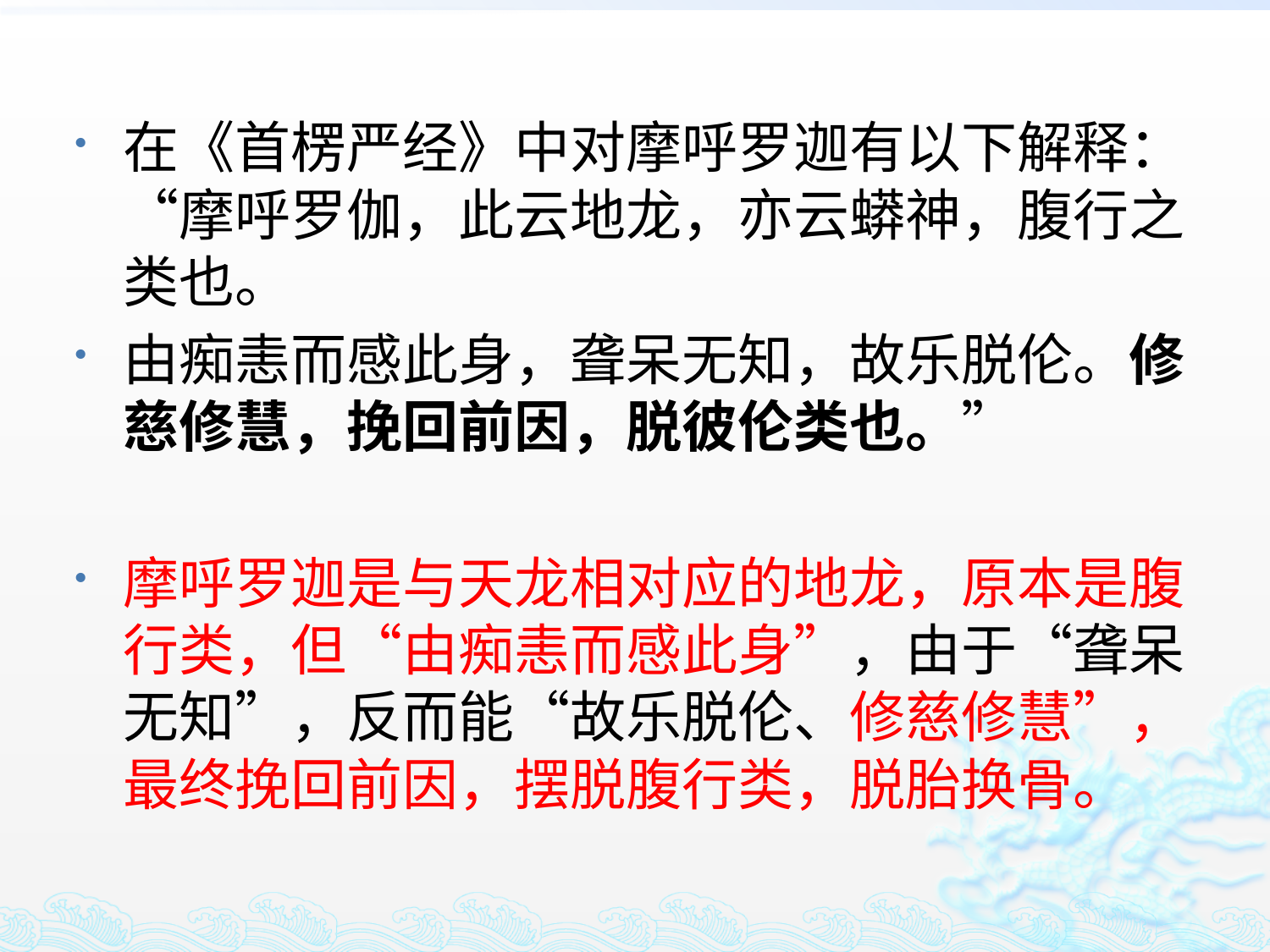

在《首楞严经》中对摩呼罗迦有以下解释：“摩呼罗伽，此云地龙，亦云蟒神，腹行之类也。
由痴恚而感此身，聋呆无知，故乐脱伦。修慈修慧，挽回前因，脱彼伦类也。”

摩呼罗迦是与天龙相对应的地龙，原本是腹行类，但“由痴恚而感此身”，由于“聋呆无知”，反而能“故乐脱伦、修慈修慧”，最终挽回前因，摆脱腹行类，脱胎换骨。